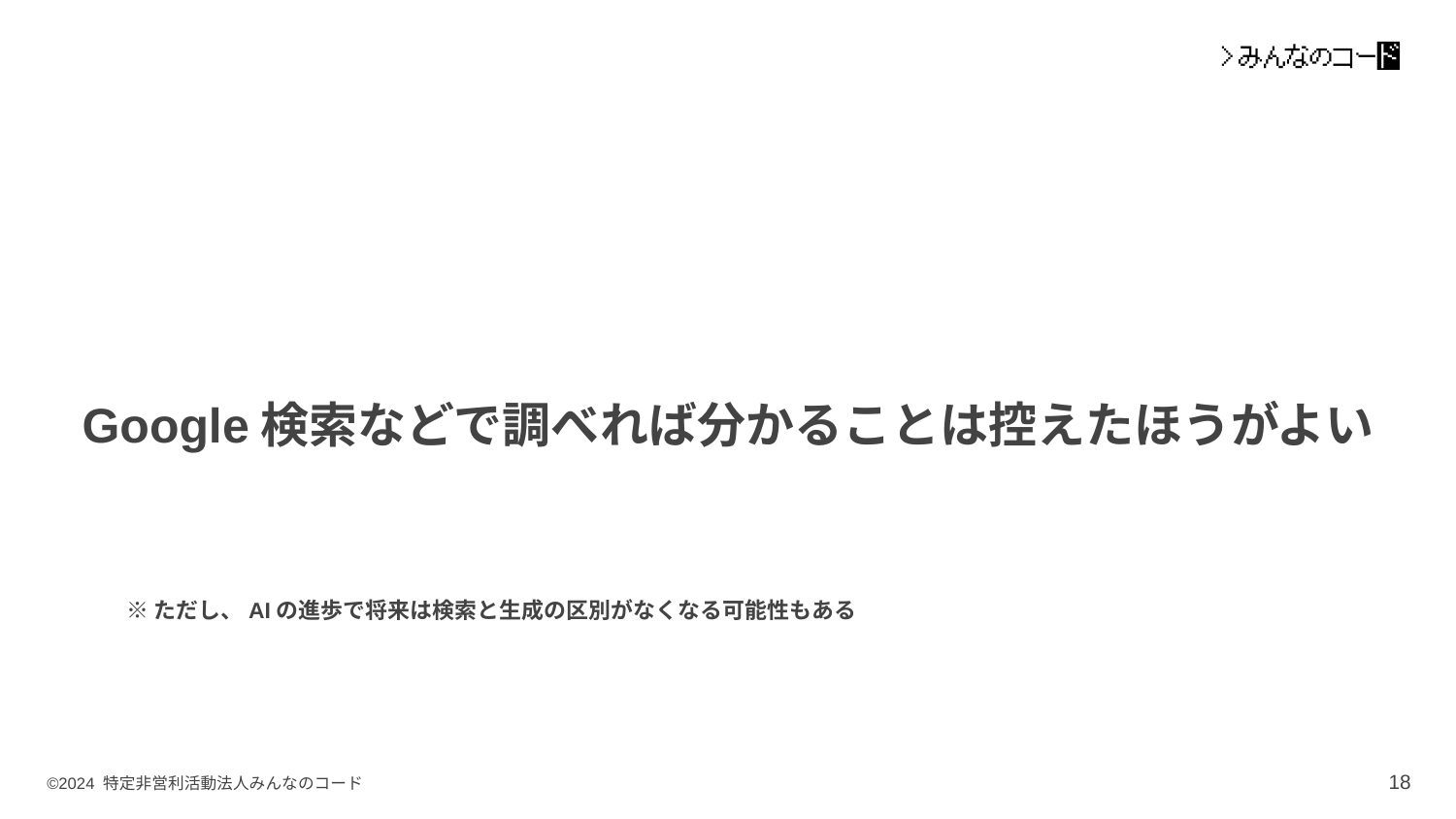

# Google検索などで調べれば分かることは控えたほうがよい
※ただし、AIの進歩で将来は検索と生成の区別がなくなる可能性もある